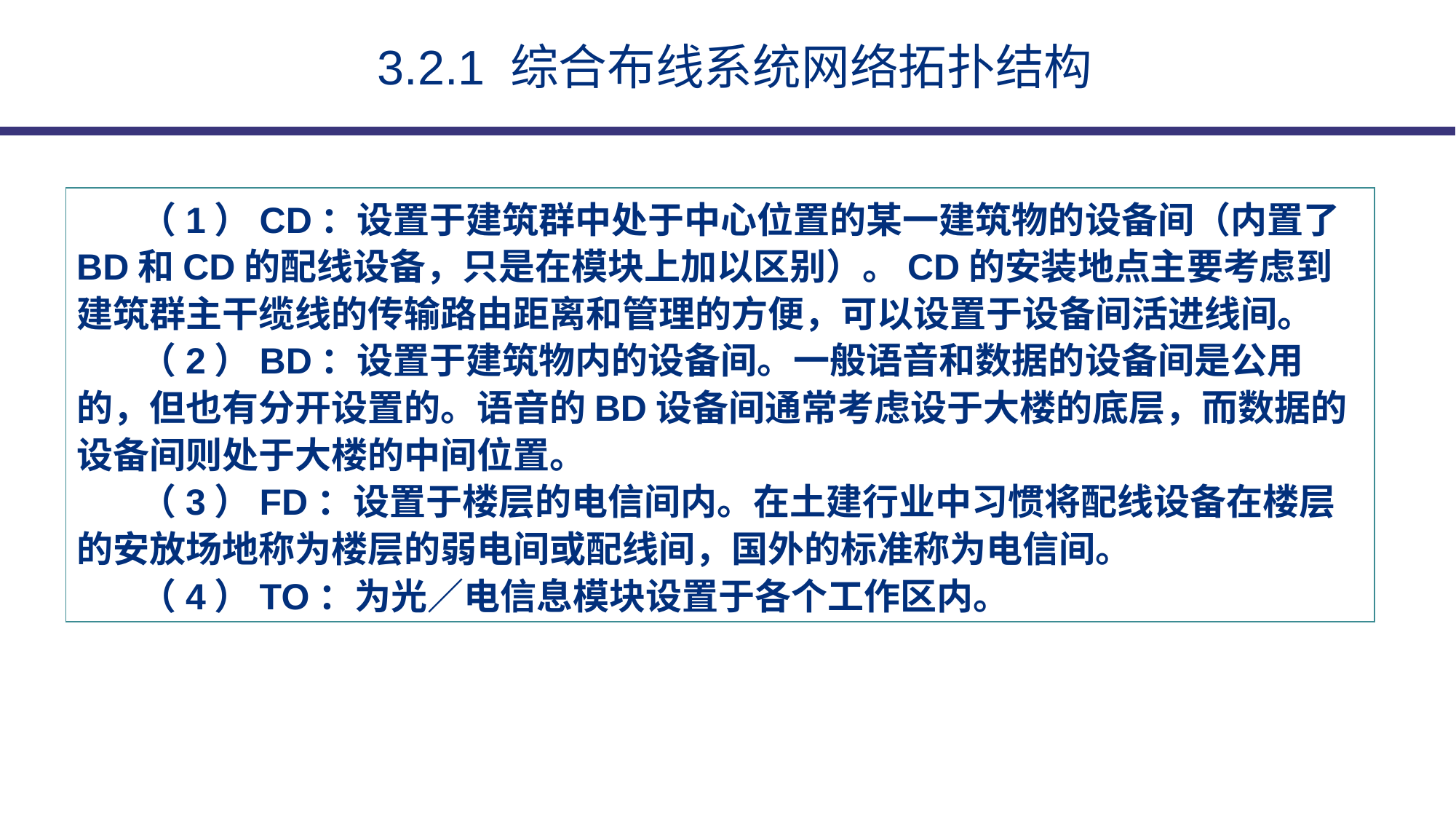

3.2.1 综合布线系统网络拓扑结构
（1）CD：设置于建筑群中处于中心位置的某一建筑物的设备间（内置了BD和CD的配线设备，只是在模块上加以区别）。CD的安装地点主要考虑到建筑群主干缆线的传输路由距离和管理的方便，可以设置于设备间活进线间。
（2）BD：设置于建筑物内的设备间。一般语音和数据的设备间是公用的，但也有分开设置的。语音的BD设备间通常考虑设于大楼的底层，而数据的设备间则处于大楼的中间位置。
（3）FD：设置于楼层的电信间内。在土建行业中习惯将配线设备在楼层的安放场地称为楼层的弱电间或配线间，国外的标准称为电信间。
（4）TO：为光／电信息模块设置于各个工作区内。